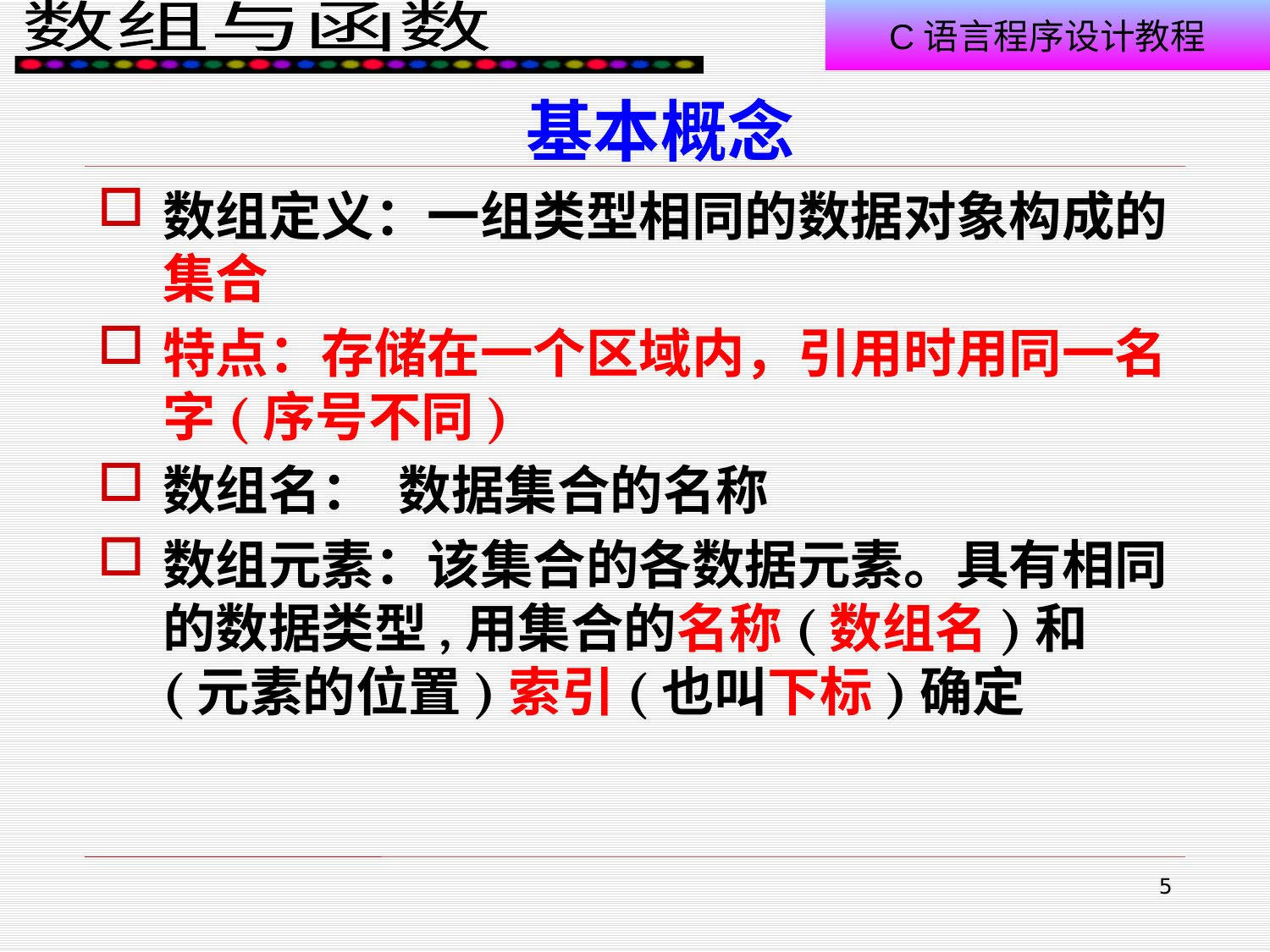

# 基本概念
数组定义：一组类型相同的数据对象构成的集合
特点：存储在一个区域内，引用时用同一名字(序号不同)
数组名：  数据集合的名称
数组元素：该集合的各数据元素。具有相同的数据类型,用集合的名称(数组名)和(元素的位置)索引(也叫下标)确定
5